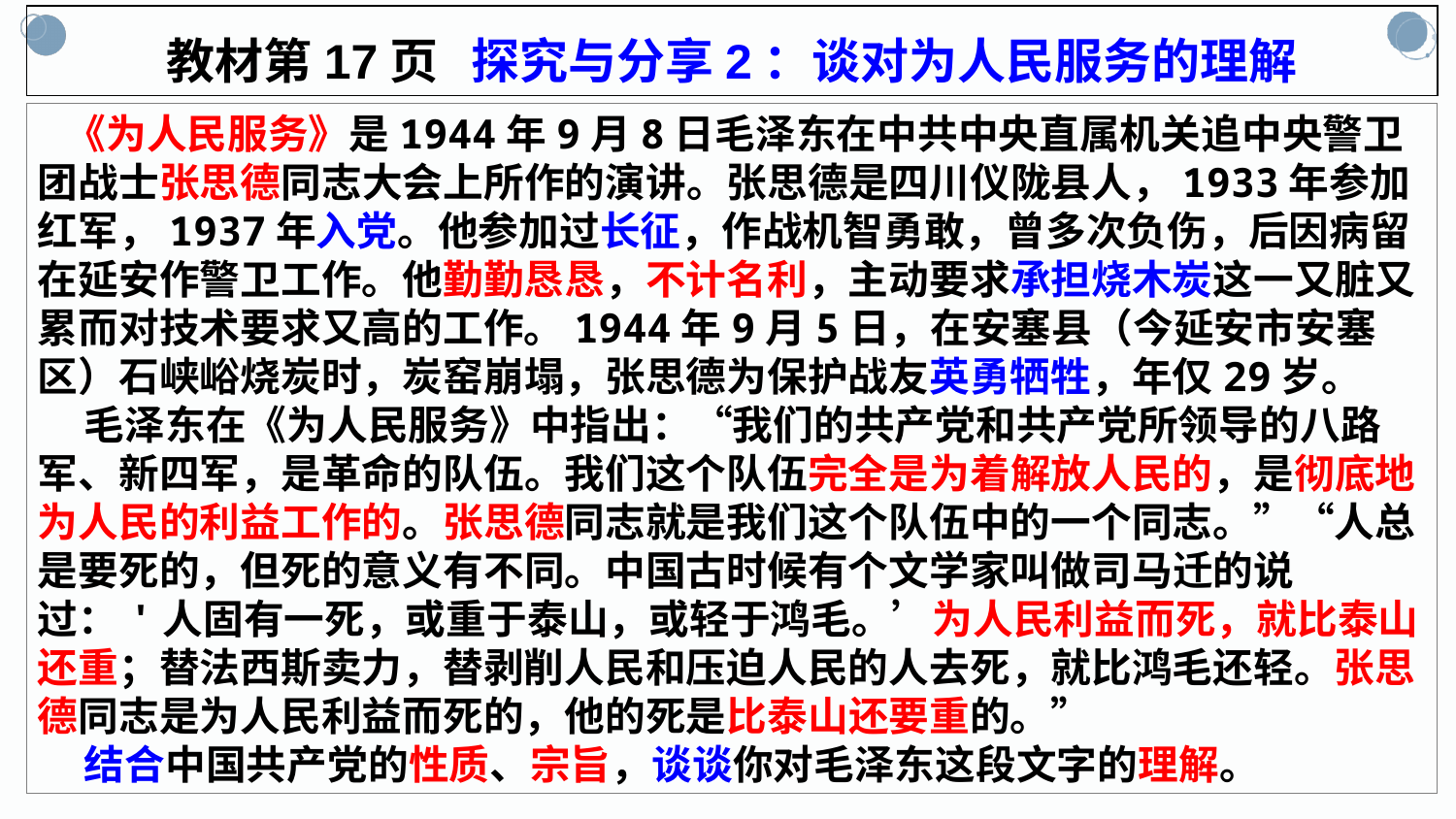

教材第17页   探究与分享2：谈对为人民服务的理解
  《为人民服务》是1944年9月8日毛泽东在中共中央直属机关追中央警卫团战士张思德同志大会上所作的演讲。张思德是四川仪陇县人，1933年参加红军，1937年入党。他参加过长征，作战机智勇敢，曾多次负伤，后因病留在延安作警卫工作。他勤勤恳恳，不计名利，主动要求承担烧木炭这一又脏又累而对技术要求又高的工作。1944年9月5日，在安塞县（今延安市安塞区）石峡峪烧炭时，炭窑崩塌，张思德为保护战友英勇牺牲，年仅29岁。
    毛泽东在《为人民服务》中指出：“我们的共产党和共产党所领导的八路军、新四军，是革命的队伍。我们这个队伍完全是为着解放人民的，是彻底地为人民的利益工作的。张思德同志就是我们这个队伍中的一个同志。”“人总是要死的，但死的意义有不同。中国古时候有个文学家叫做司马迁的说过：'人固有一死，或重于泰山，或轻于鸿毛。’为人民利益而死，就比泰山还重；替法西斯卖力，替剥削人民和压迫人民的人去死，就比鸿毛还轻。张思德同志是为人民利益而死的，他的死是比泰山还要重的。”
    结合中国共产党的性质、宗旨，谈谈你对毛泽东这段文字的理解。